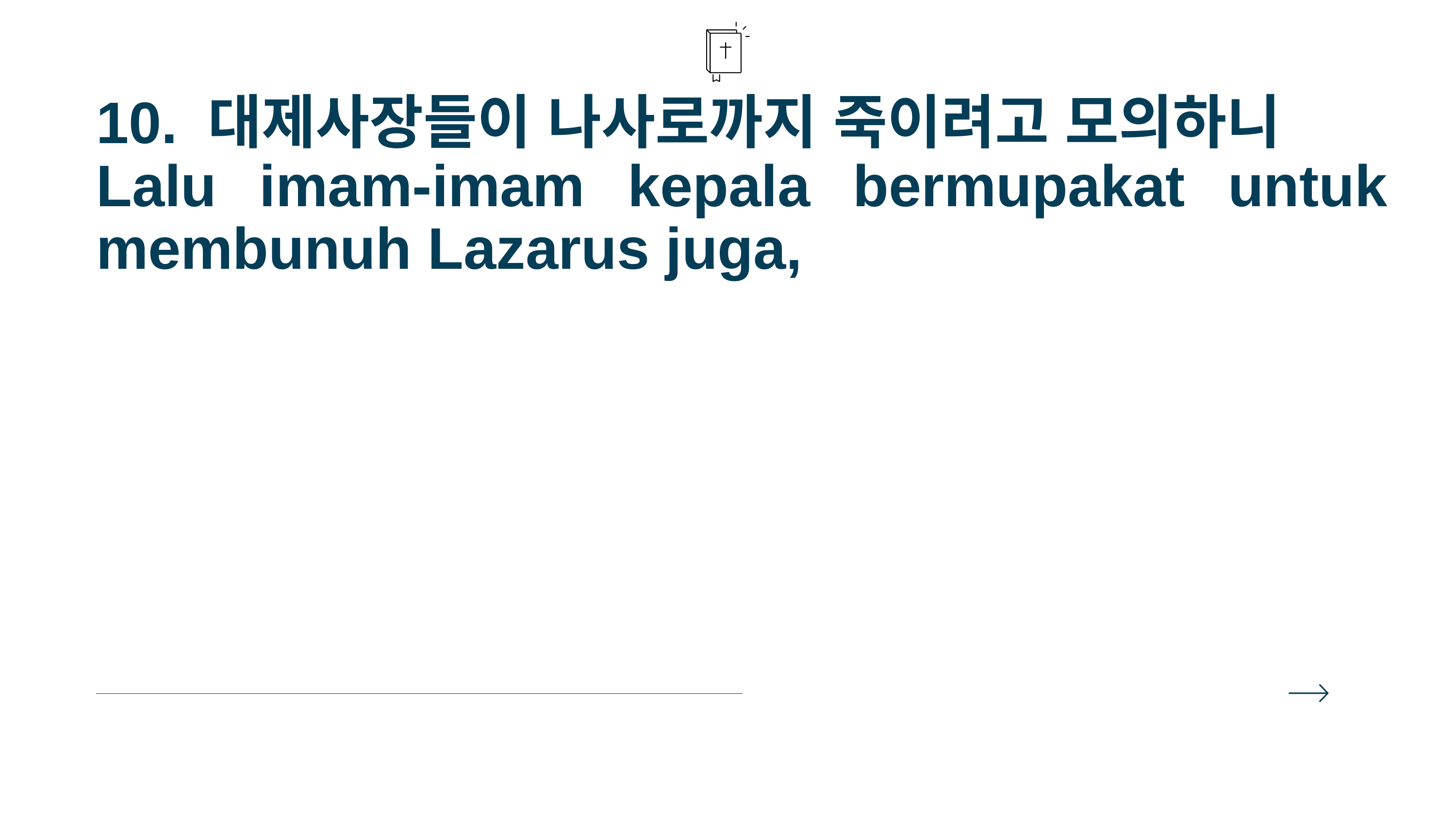

10. 대제사장들이 나사로까지 죽이려고 모의하니
Lalu imam-imam kepala bermupakat untuk membunuh Lazarus juga,